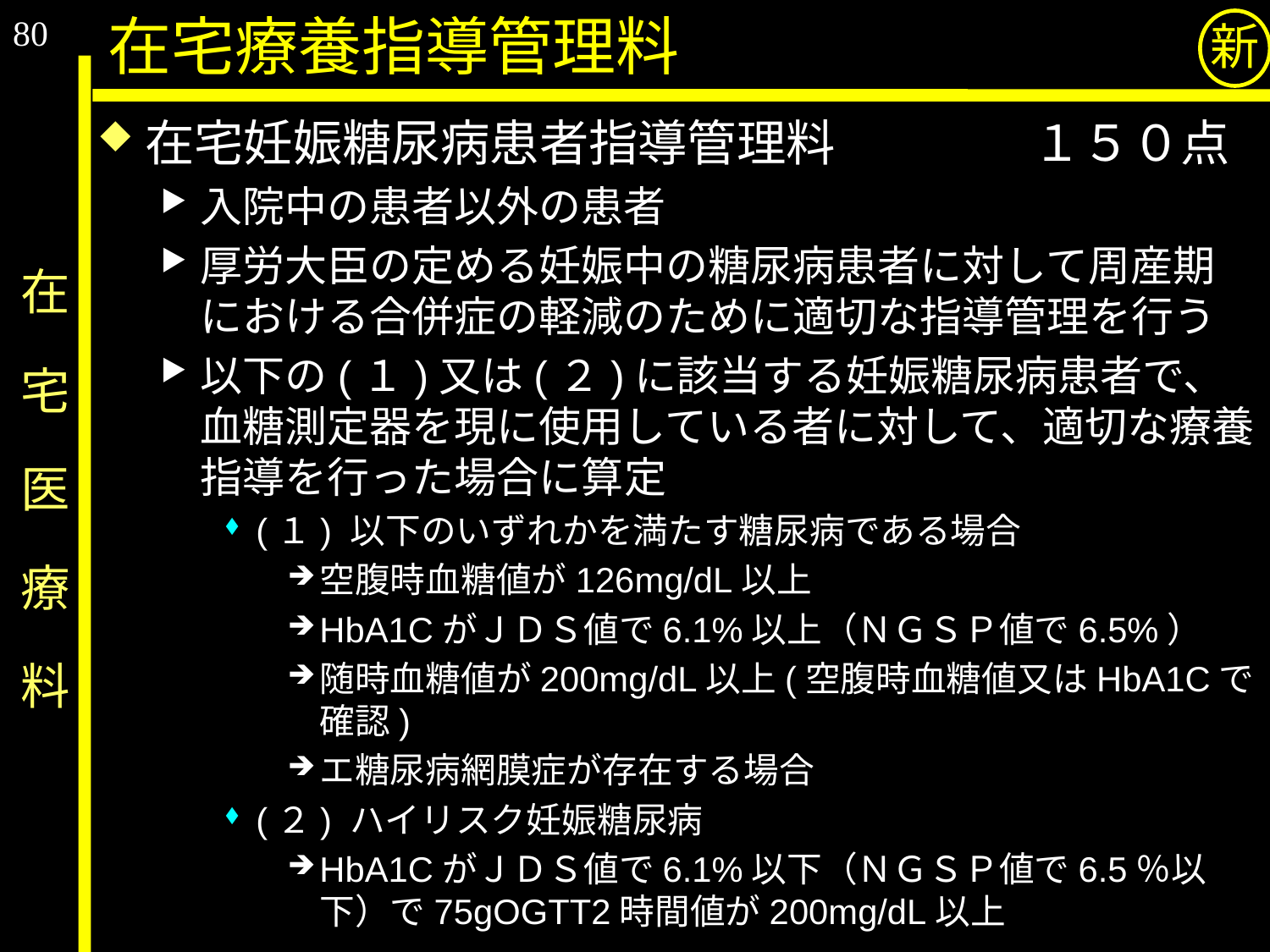

80
在宅療養指導管理料
新

在宅妊娠糖尿病患者指導管理料　　　　１５０点
入院中の患者以外の患者
厚労大臣の定める妊娠中の糖尿病患者に対して周産期における合併症の軽減のために適切な指導管理を行う
以下の(１)又は(２)に該当する妊娠糖尿病患者で、血糖測定器を現に使用している者に対して、適切な療養指導を行った場合に算定
(１) 以下のいずれかを満たす糖尿病である場合
空腹時血糖値が126mg/dL以上
HbA1CがＪＤＳ値で6.1%以上（ＮＧＳＰ値で6.5%）
随時血糖値が200mg/dL以上(空腹時血糖値又はHbA1Cで確認)
エ糖尿病網膜症が存在する場合
(２) ハイリスク妊娠糖尿病
HbA1CがＪＤＳ値で6.1%以下（ＮＧＳＰ値で6.5％以下）で75gOGTT2時間値が200mg/dL以上
# 在　宅　医　療　料